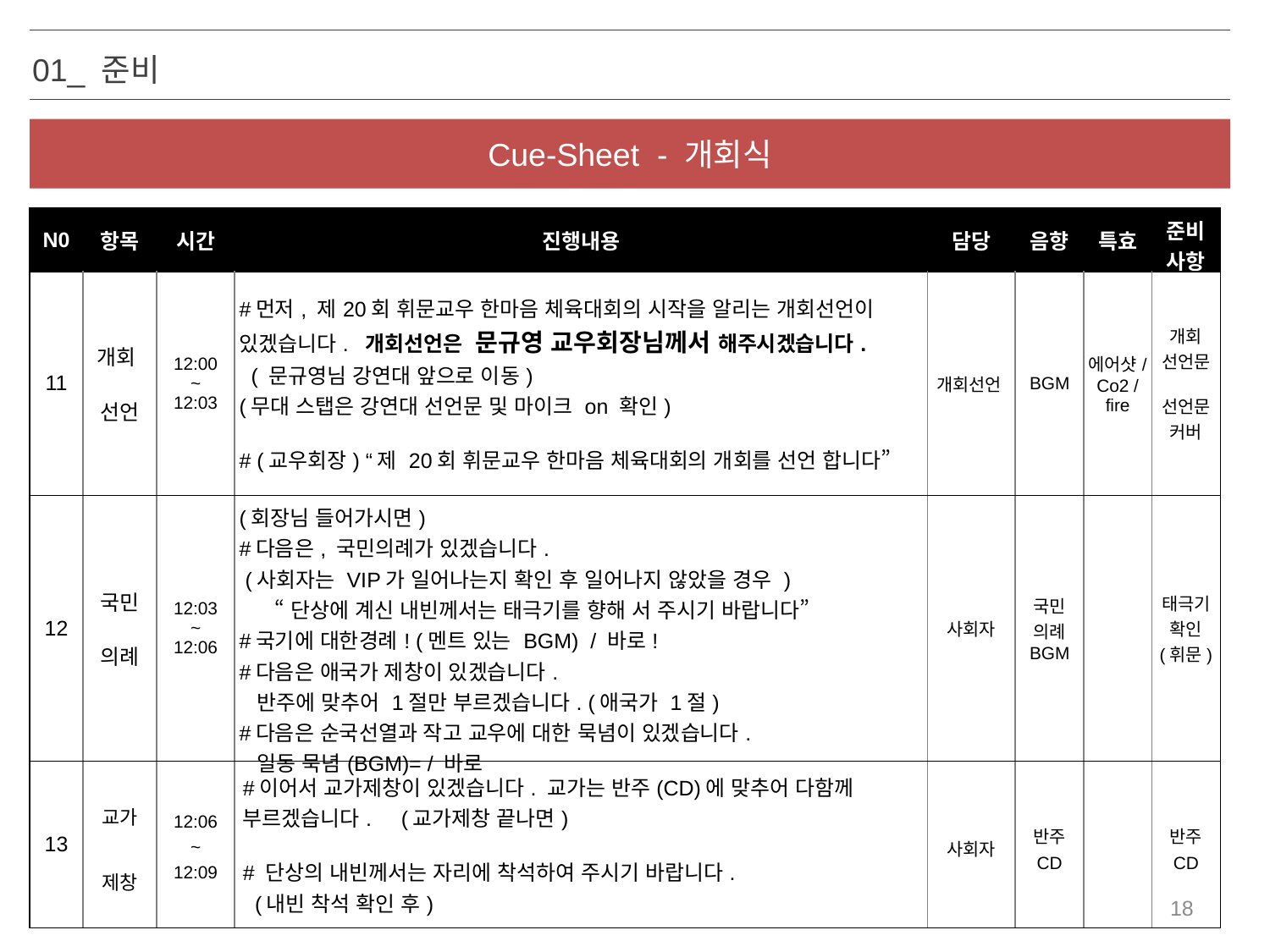

01_ 준비
Cue-Sheet  - 개회식
| N0 | 항목 | 시간 | 진행내용 | 담당 | 음향 | 특효 | 준비 사항 |
| --- | --- | --- | --- | --- | --- | --- | --- |
| 11 | 개회 선언 | 12:00 ~ 12:03 | #먼저, 제20회 휘문교우 한마음 체육대회의 시작을 알리는 개회선언이 있겠습니다. 개회선언은 문규영 교우회장님께서 해주시겠습니다. ( 문규영님 강연대 앞으로 이동) (무대 스탭은 강연대 선언문 및 마이크 on 확인) # (교우회장) “제 20회 휘문교우 한마음 체육대회의 개회를 선언 합니다” | 개회선언 | BGM | 에어샷/ Co2 / fire | 개회 선언문 선언문커버 |
| 12 | 국민 의례 | 12:03 ~ 12:06 | (회장님 들어가시면) #다음은, 국민의례가 있겠습니다. (사회자는 VIP가 일어나는지 확인 후 일어나지 않았을 경우 ) “단상에 계신 내빈께서는 태극기를 향해 서 주시기 바랍니다” #국기에 대한경례! (멘트 있는 BGM) / 바로! #다음은 애국가 제창이 있겠습니다. 반주에 맞추어 1절만 부르겠습니다. (애국가 1절) #다음은 순국선열과 작고 교우에 대한 묵념이 있겠습니다. 일동 묵념(BGM)= / 바로 | 사회자 | 국민 의례 BGM |  | 태극기 확인 (휘문) |
| 13 | 교가 제창 | 12:06 ~ 12:09 | #이어서 교가제창이 있겠습니다. 교가는 반주(CD)에 맞추어 다함께 부르겠습니다. (교가제창 끝나면) # 단상의 내빈께서는 자리에 착석하여 주시기 바랍니다. (내빈 착석 확인 후) | 사회자 | 반주 CD |  | 반주 CD |
18